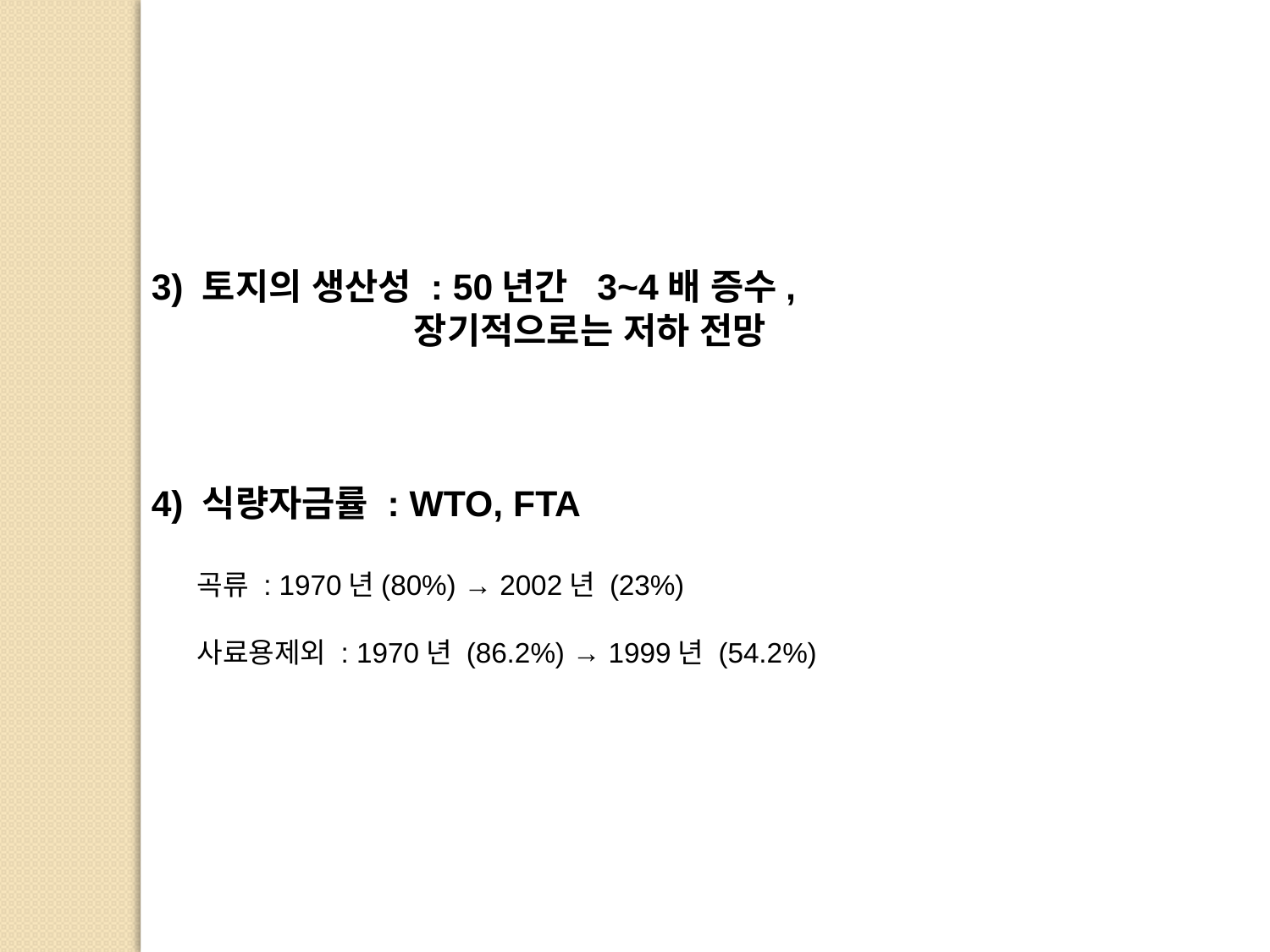

3) 토지의 생산성 : 50년간  3~4배 증수,
                         장기적으로는 저하 전망

4) 식량자금률 : WTO, FTA

     곡류 : 1970년(80%) → 2002년 (23%)

     사료용제외 : 1970년 (86.2%) → 1999년 (54.2%)